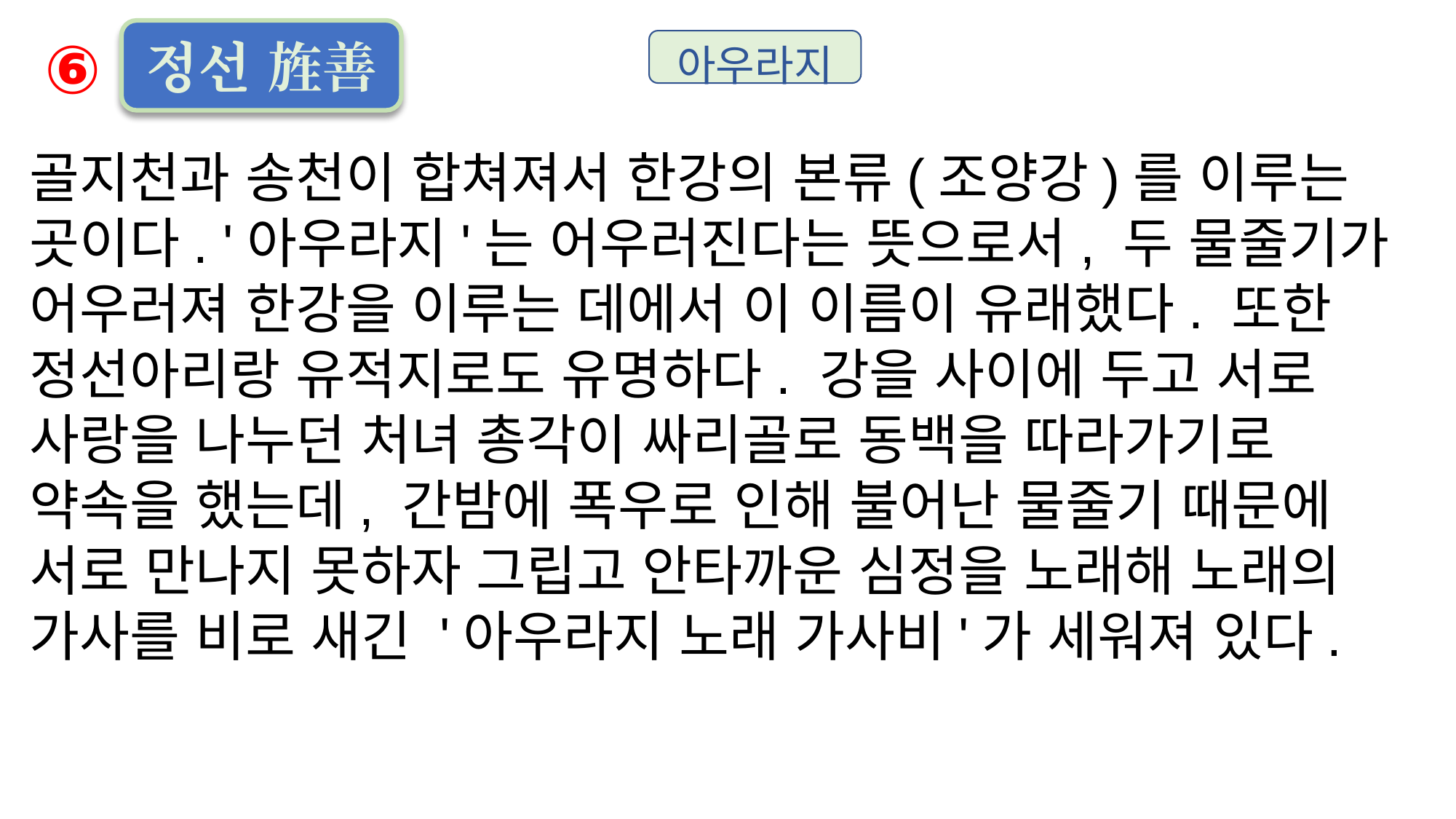

# ⑥
정선 旌善
아우라지
골지천과 송천이 합쳐져서 한강의 본류(조양강)를 이루는 곳이다. '아우라지'는 어우러진다는 뜻으로서, 두 물줄기가 어우러져 한강을 이루는 데에서 이 이름이 유래했다. 또한 정선아리랑 유적지로도 유명하다. 강을 사이에 두고 서로 사랑을 나누던 처녀 총각이 싸리골로 동백을 따라가기로 약속을 했는데, 간밤에 폭우로 인해 불어난 물줄기 때문에 서로 만나지 못하자 그립고 안타까운 심정을 노래해 노래의 가사를 비로 새긴 '아우라지 노래 가사비'가 세워져 있다.